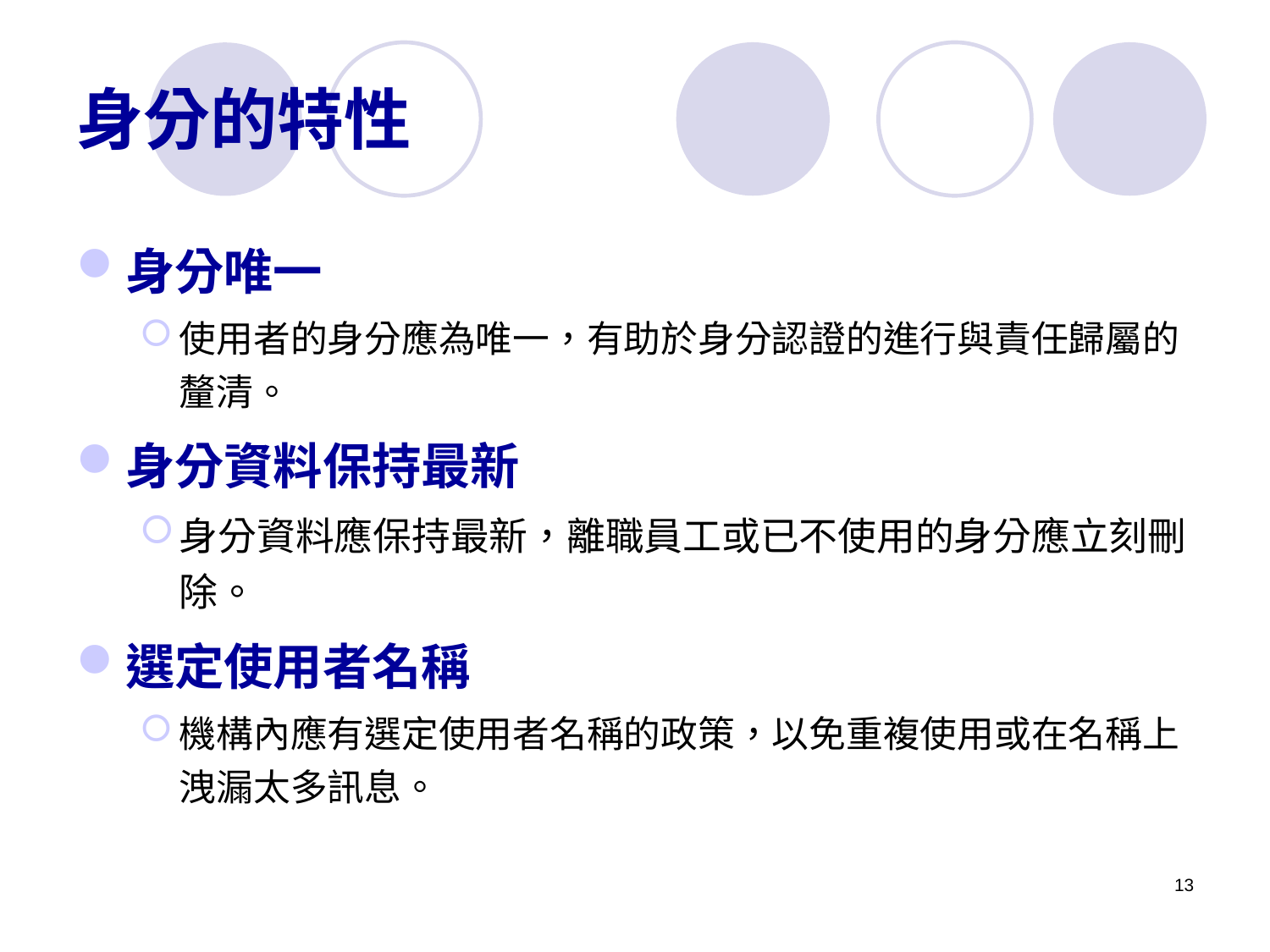

# 身分的特性
身分唯一
使用者的身分應為唯一，有助於身分認證的進行與責任歸屬的釐清。
身分資料保持最新
身分資料應保持最新，離職員工或已不使用的身分應立刻刪除。
選定使用者名稱
機構內應有選定使用者名稱的政策，以免重複使用或在名稱上洩漏太多訊息。
13